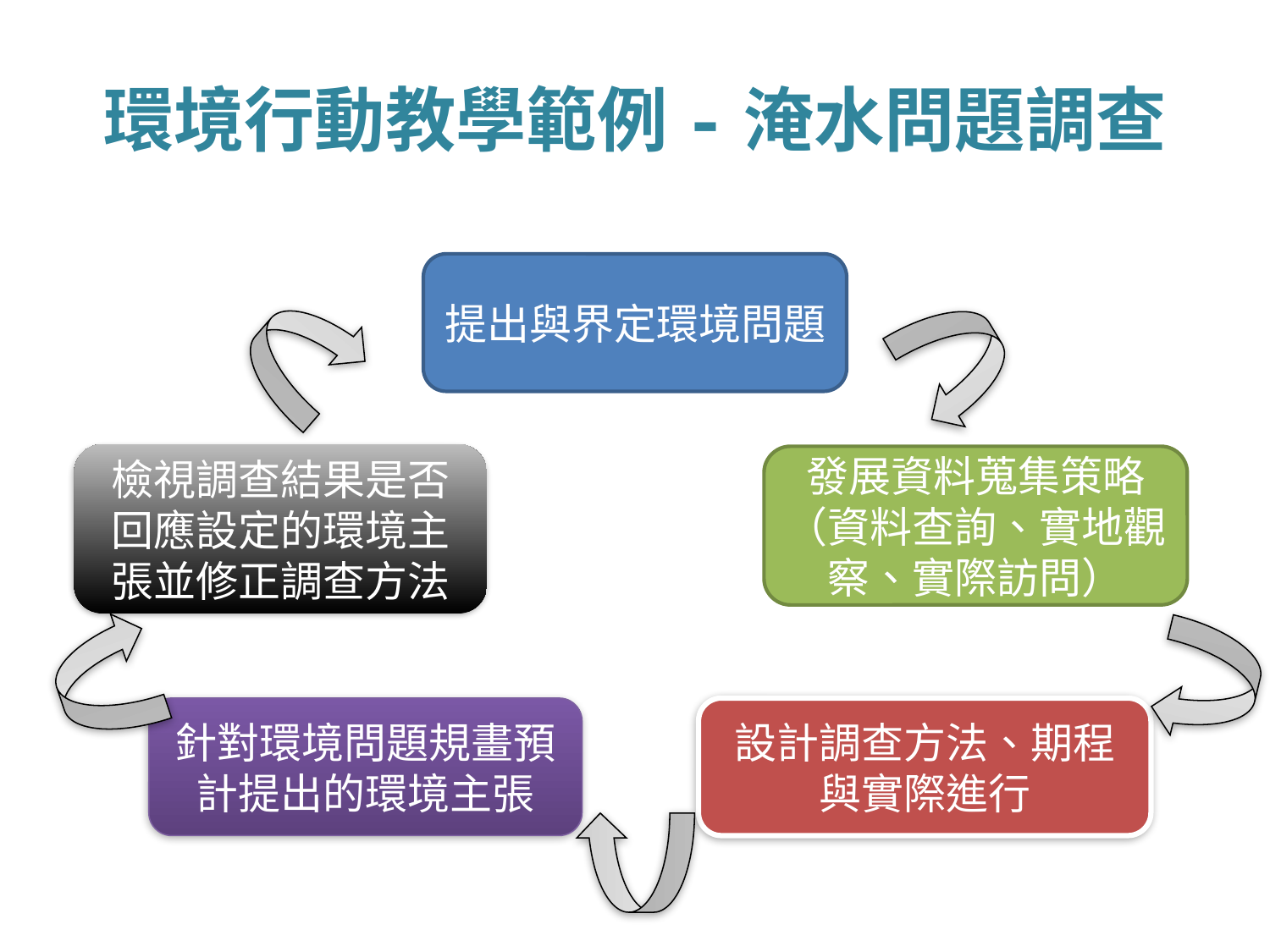

# 環境行動教學範例-淹水問題調查
提出與界定環境問題

檢視調查結果是否回應設定的環境主張並修正調查方法
發展資料蒐集策略（資料查詢、實地觀察、實際訪問）

針對環境問題規畫預計提出的環境主張
設計調查方法、期程與實際進行